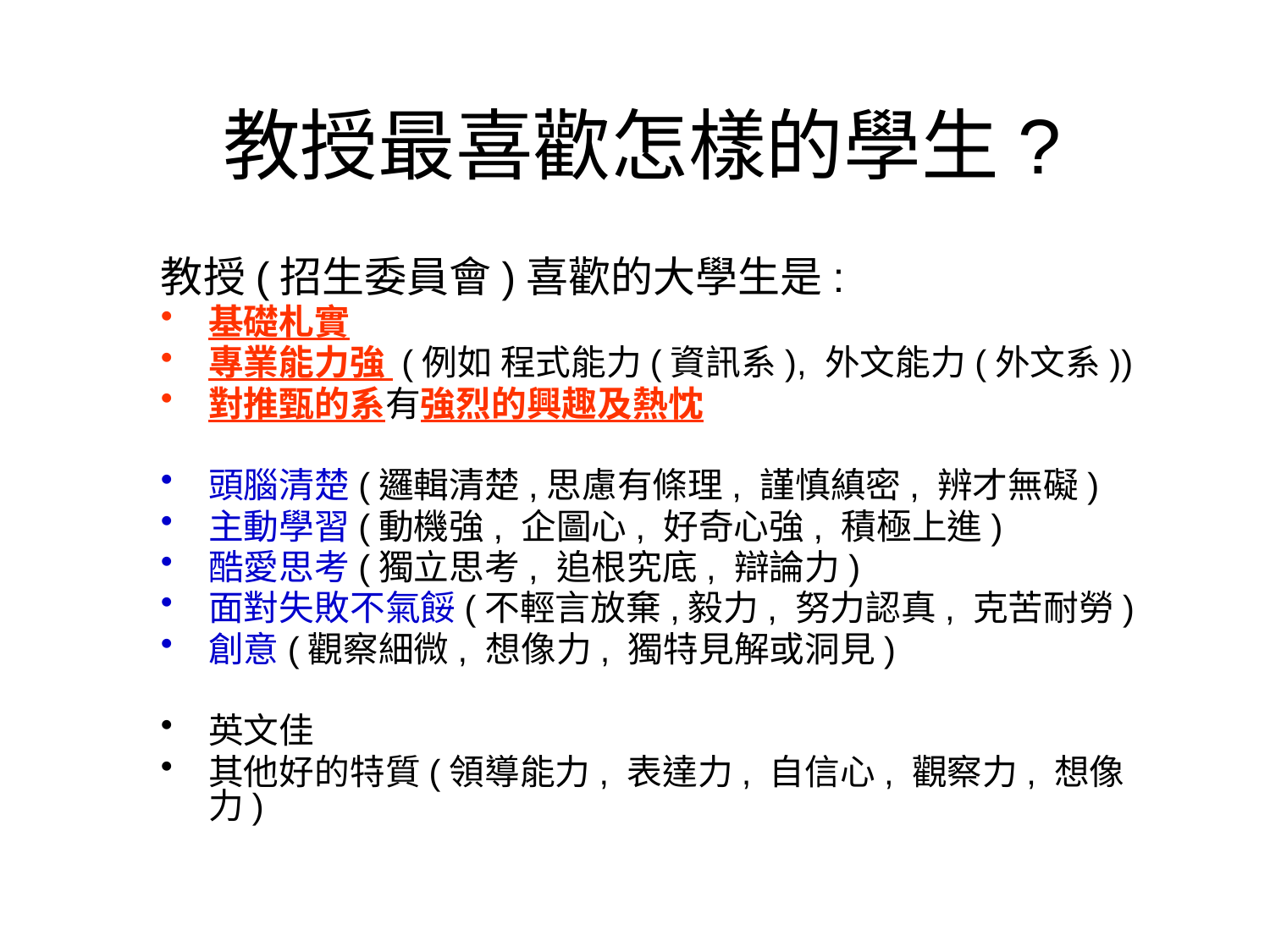

# 教授最喜歡怎樣的學生?
教授(招生委員會)喜歡的大學生是:
基礎札實
專業能力強 (例如 程式能力(資訊系), 外文能力(外文系))
對推甄的系有強烈的興趣及熱忱

頭腦清楚(邏輯清楚,思慮有條理, 謹慎縝密, 辨才無礙)
主動學習(動機強, 企圖心, 好奇心強, 積極上進)
酷愛思考(獨立思考, 追根究底, 辯論力)
面對失敗不氣餒(不輕言放棄,毅力, 努力認真, 克苦耐勞)
創意(觀察細微, 想像力, 獨特見解或洞見)

英文佳
其他好的特質(領導能力, 表達力, 自信心, 觀察力, 想像力)